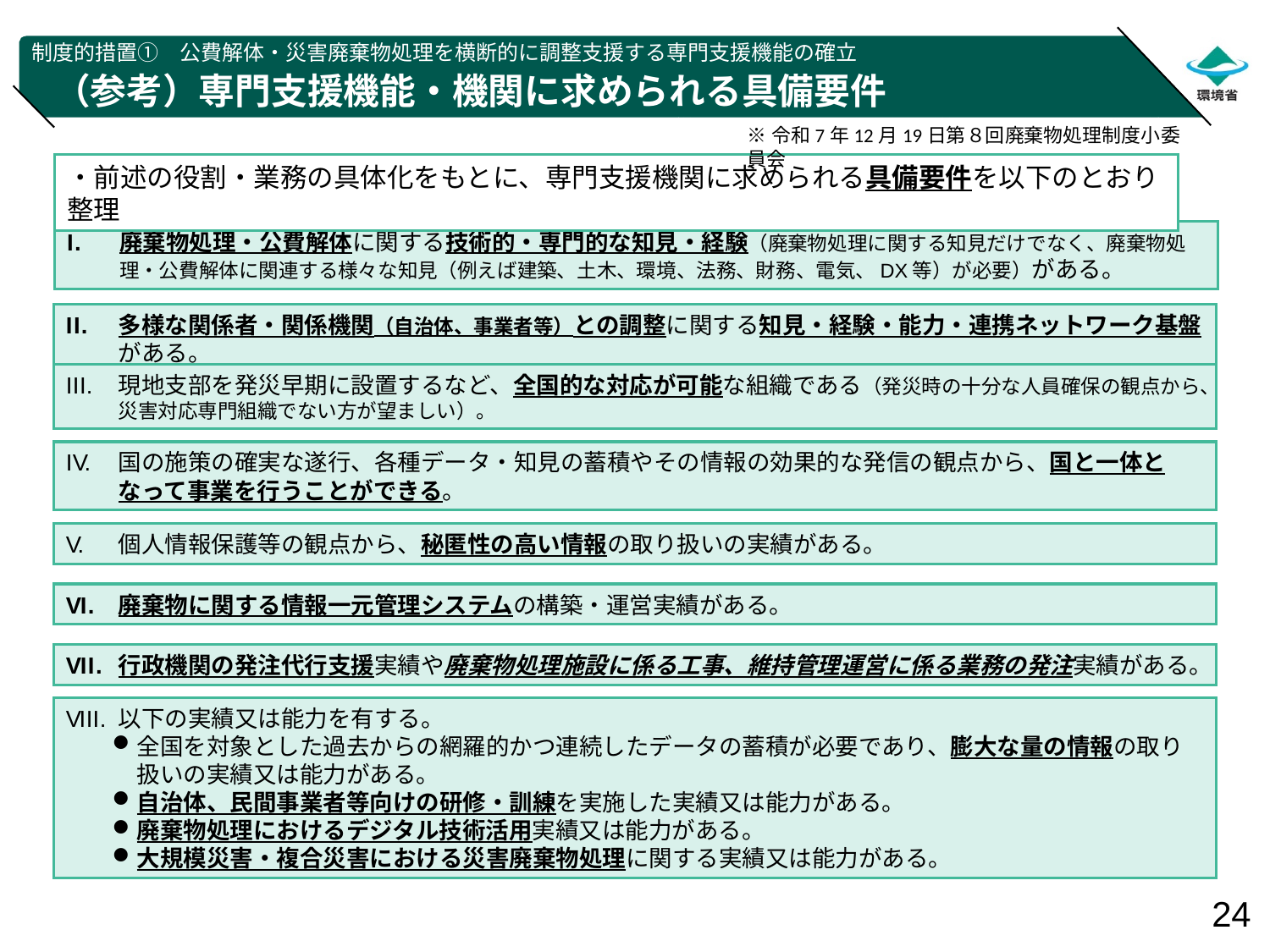

制度的措置①　公費解体・災害廃棄物処理を横断的に調整支援する専門支援機能の確立
# （参考）専門支援機能・機関に求められる具備要件
（第３回 令和７年度災害廃棄物対策推進検討会資料から抜粋）
※令和7年12月19日第８回廃棄物処理制度小委員会
・前述の役割・業務の具体化をもとに、専門支援機関に求められる具備要件を以下のとおり整理
廃棄物処理・公費解体に関する技術的・専門的な知見・経験（廃棄物処理に関する知見だけでなく、廃棄物処理・公費解体に関連する様々な知見（例えば建築、土木、環境、法務、財務、電気、DX等）が必要）がある。
多様な関係者・関係機関（自治体、事業者等）との調整に関する知見・経験・能力・連携ネットワーク基盤がある。
現地支部を発災早期に設置するなど、全国的な対応が可能な組織である（発災時の十分な人員確保の観点から、災害対応専門組織でない方が望ましい）。
国の施策の確実な遂行、各種データ・知見の蓄積やその情報の効果的な発信の観点から、国と一体となって事業を行うことができる。
個人情報保護等の観点から、秘匿性の高い情報の取り扱いの実績がある。
廃棄物に関する情報一元管理システムの構築・運営実績がある。
行政機関の発注代行支援実績や廃棄物処理施設に係る工事、維持管理運営に係る業務の発注実績がある。
以下の実績又は能力を有する。
全国を対象とした過去からの網羅的かつ連続したデータの蓄積が必要であり、膨大な量の情報の取り扱いの実績又は能力がある。
自治体、民間事業者等向けの研修・訓練を実施した実績又は能力がある。
廃棄物処理におけるデジタル技術活用実績又は能力がある。
大規模災害・複合災害における災害廃棄物処理に関する実績又は能力がある。